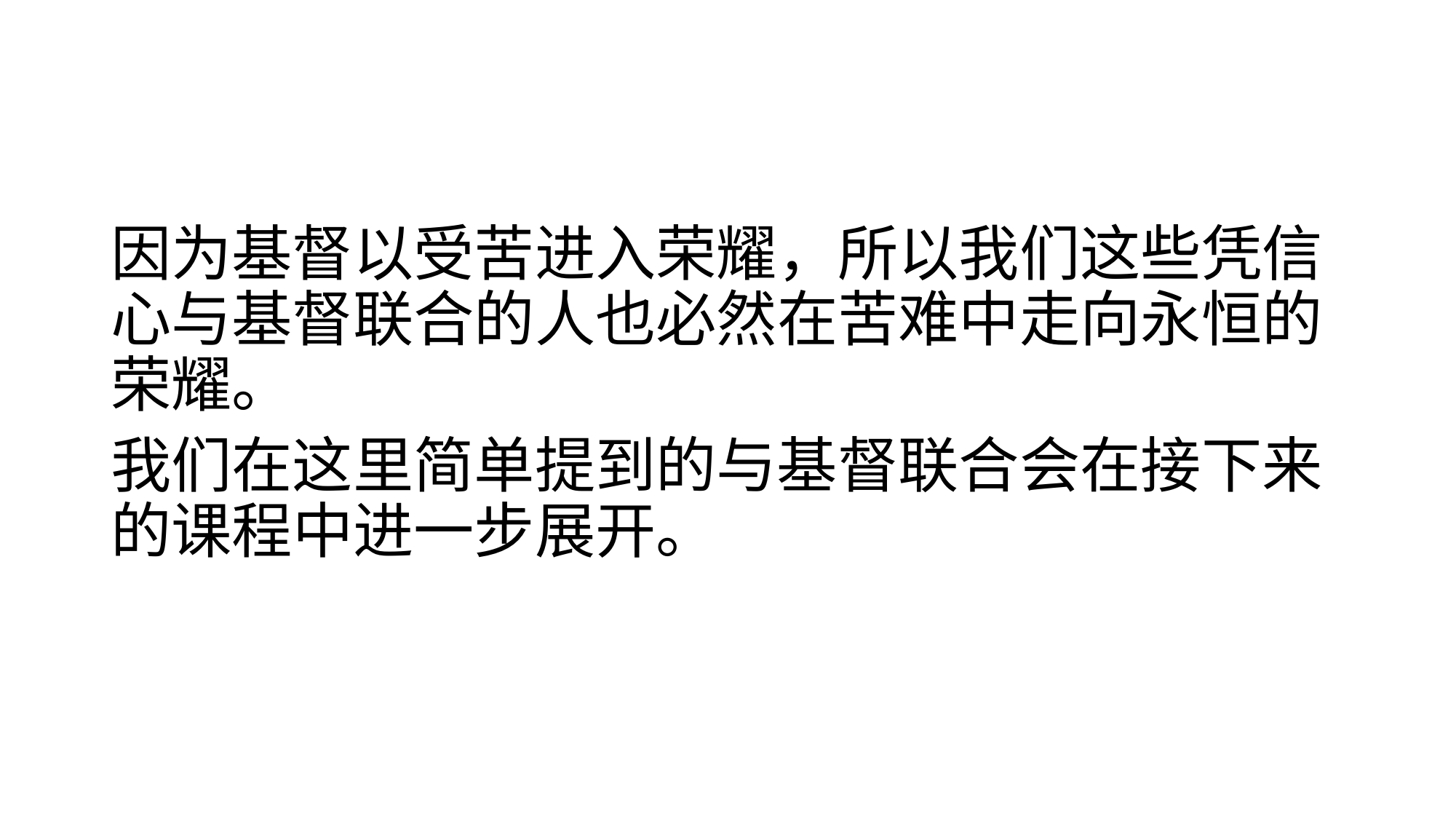

#
因为基督以受苦进入荣耀，所以我们这些凭信心与基督联合的人也必然在苦难中走向永恒的荣耀。
我们在这里简单提到的与基督联合会在接下来的课程中进一步展开。